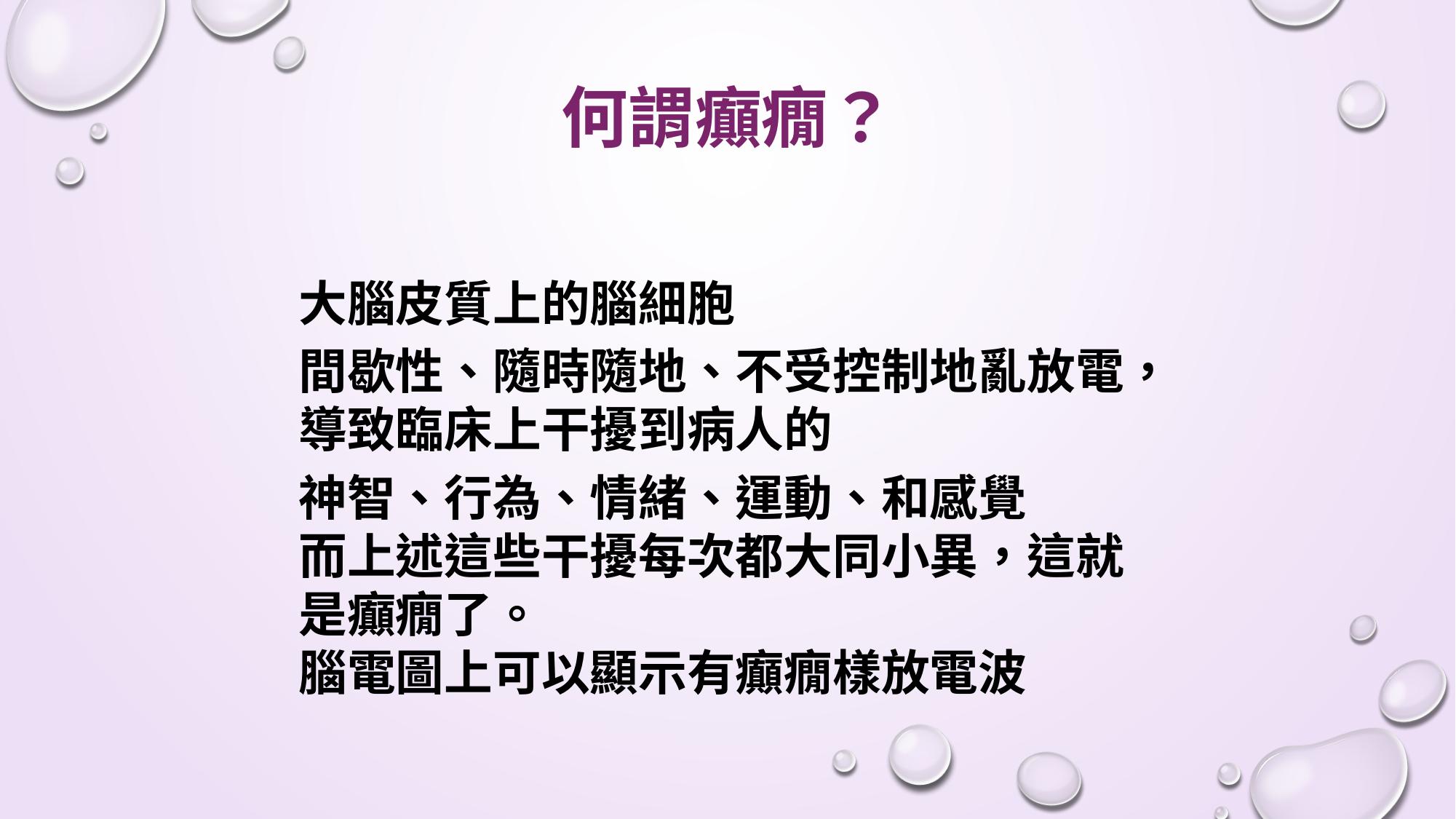

# 何謂癲癇？
大腦皮質上的腦細胞
間歇性、隨時隨地、不受控制地亂放電，
導致臨床上干擾到病人的
神智、行為、情緒、運動、和感覺
而上述這些干擾每次都大同小異，這就是癲癇了。
腦電圖上可以顯示有癲癇樣放電波